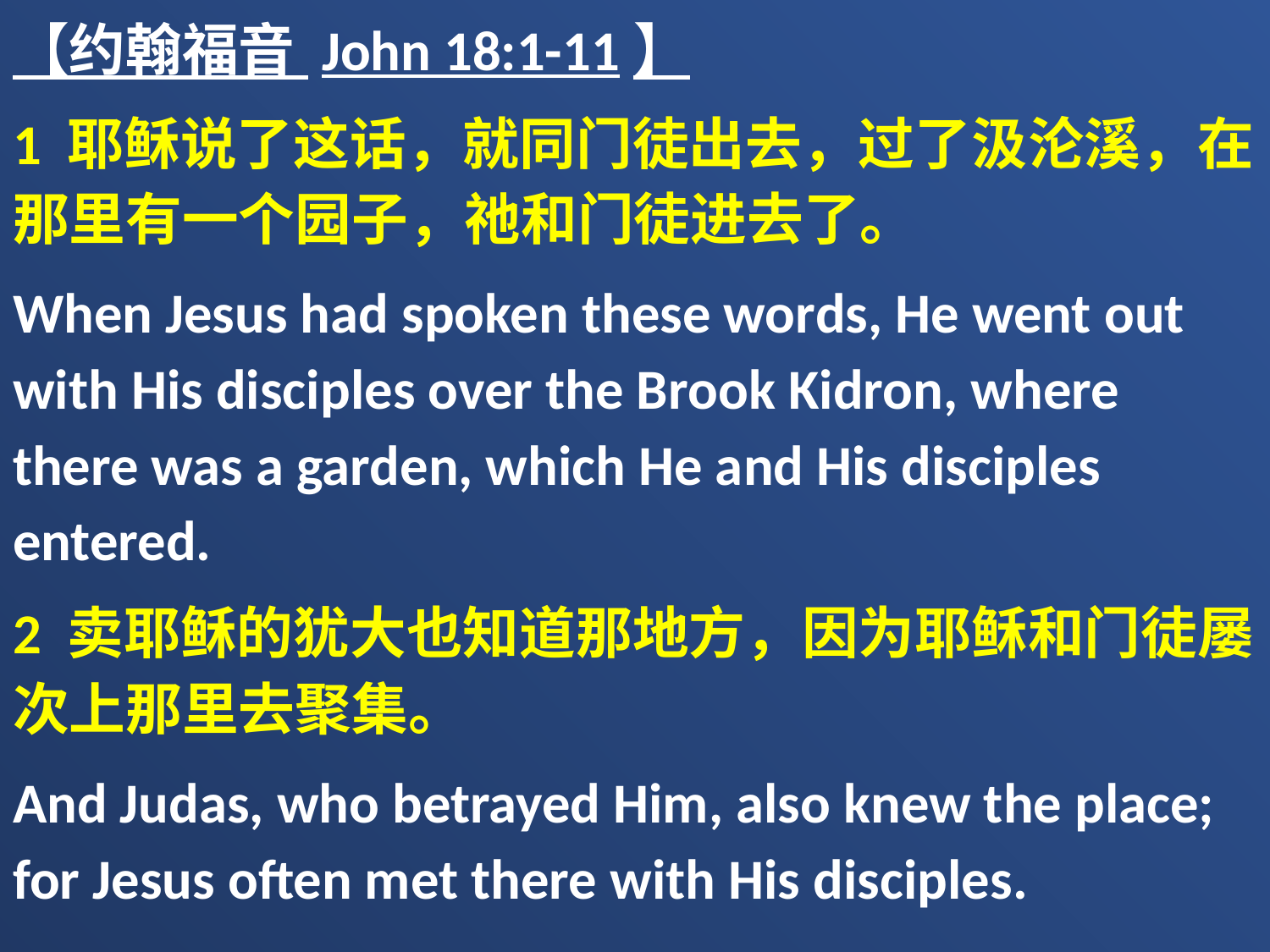

【约翰福音 John 18:1-11】
1 耶稣说了这话，就同门徒出去，过了汲沦溪，在那里有一个园子，祂和门徒进去了。
When Jesus had spoken these words, He went out with His disciples over the Brook Kidron, where there was a garden, which He and His disciples entered.
2 卖耶稣的犹大也知道那地方，因为耶稣和门徒屡次上那里去聚集。
And Judas, who betrayed Him, also knew the place; for Jesus often met there with His disciples.